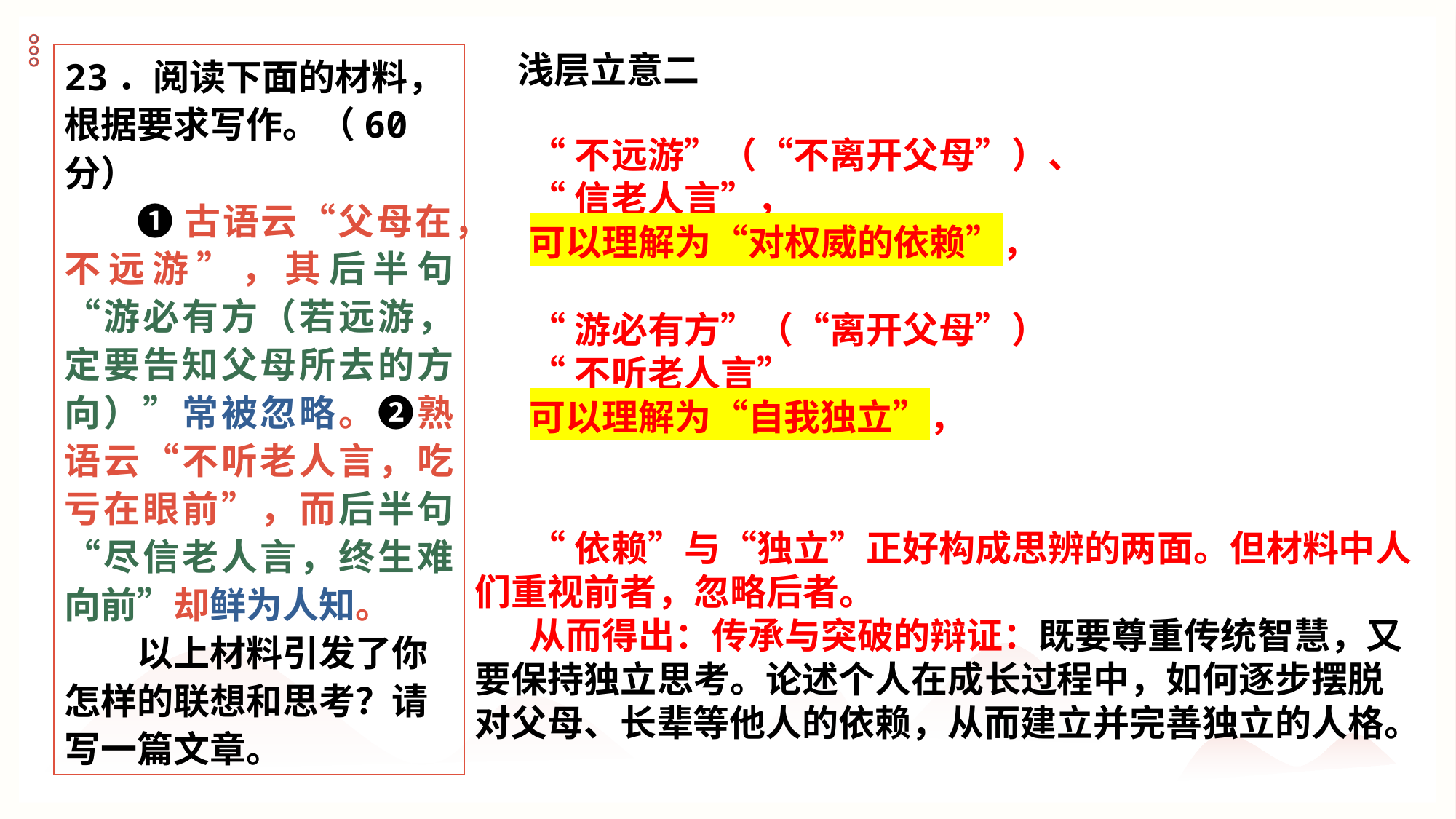

浅层立意二
23．阅读下面的材料，根据要求写作。（60分）
❶古语云“父母在，不远游”，其后半句“游必有方（若远游，定要告知父母所去的方向）”常被忽略。❷熟语云“不听老人言，吃亏在眼前”，而后半句“尽信老人言，终生难向前”却鲜为人知。
以上材料引发了你怎样的联想和思考？请写一篇文章。

“不远游”（“不离开父母”）、
“信老人言”，
可以理解为“对权威的依赖”，

“游必有方”（“离开父母”）
“不听老人言”
可以理解为“自我独立”，

“依赖”与“独立”正好构成思辨的两面。但材料中人们重视前者，忽略后者。
从而得出：传承与突破的辩证：既要尊重传统智慧，又要保持独立思考。论述个人在成长过程中，如何逐步摆脱对父母、长辈等他人的依赖，从而建立并完善独立的人格。